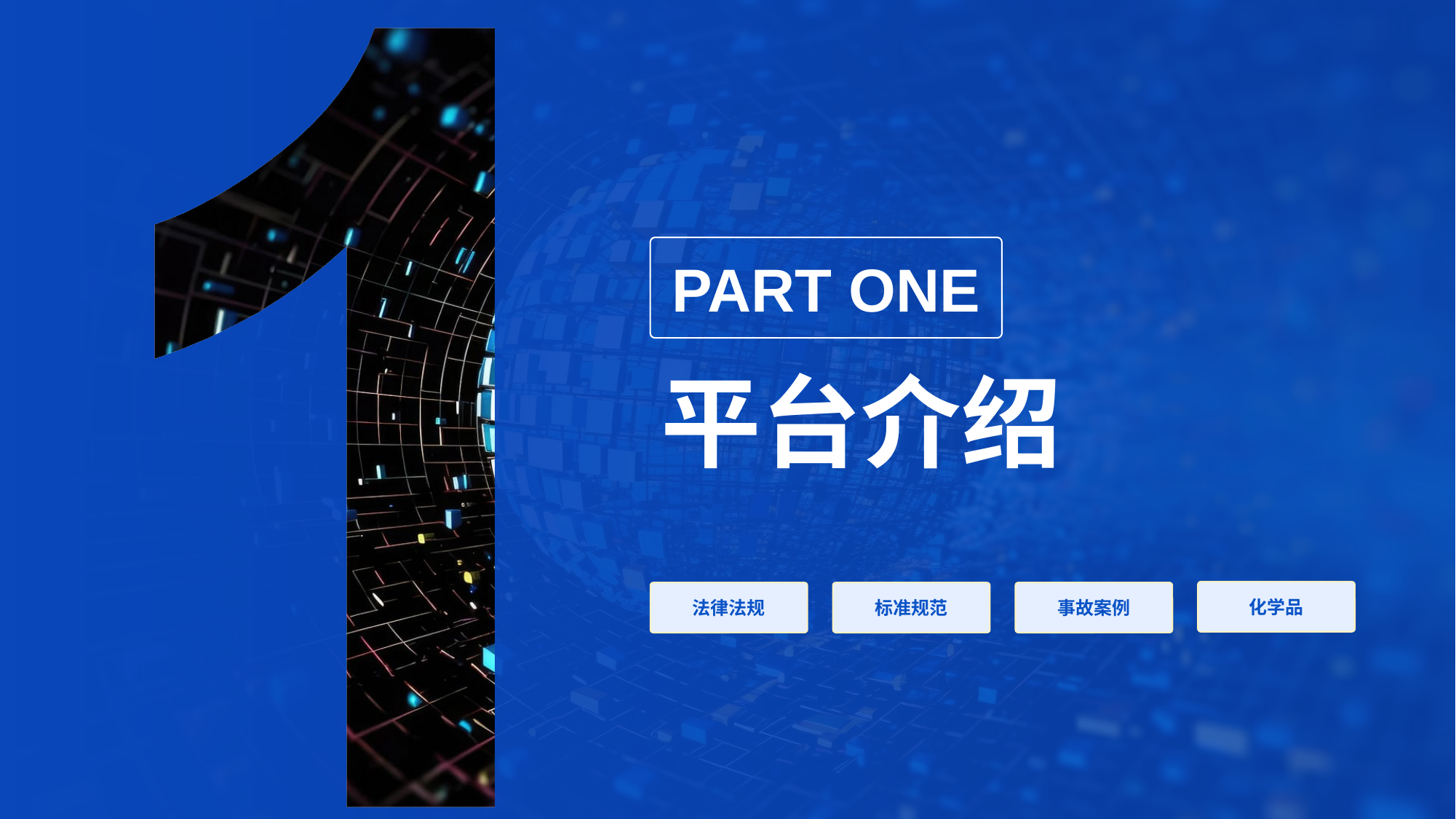

PART ONE
平台介绍
化学品
法律法规
标准规范
事故案例